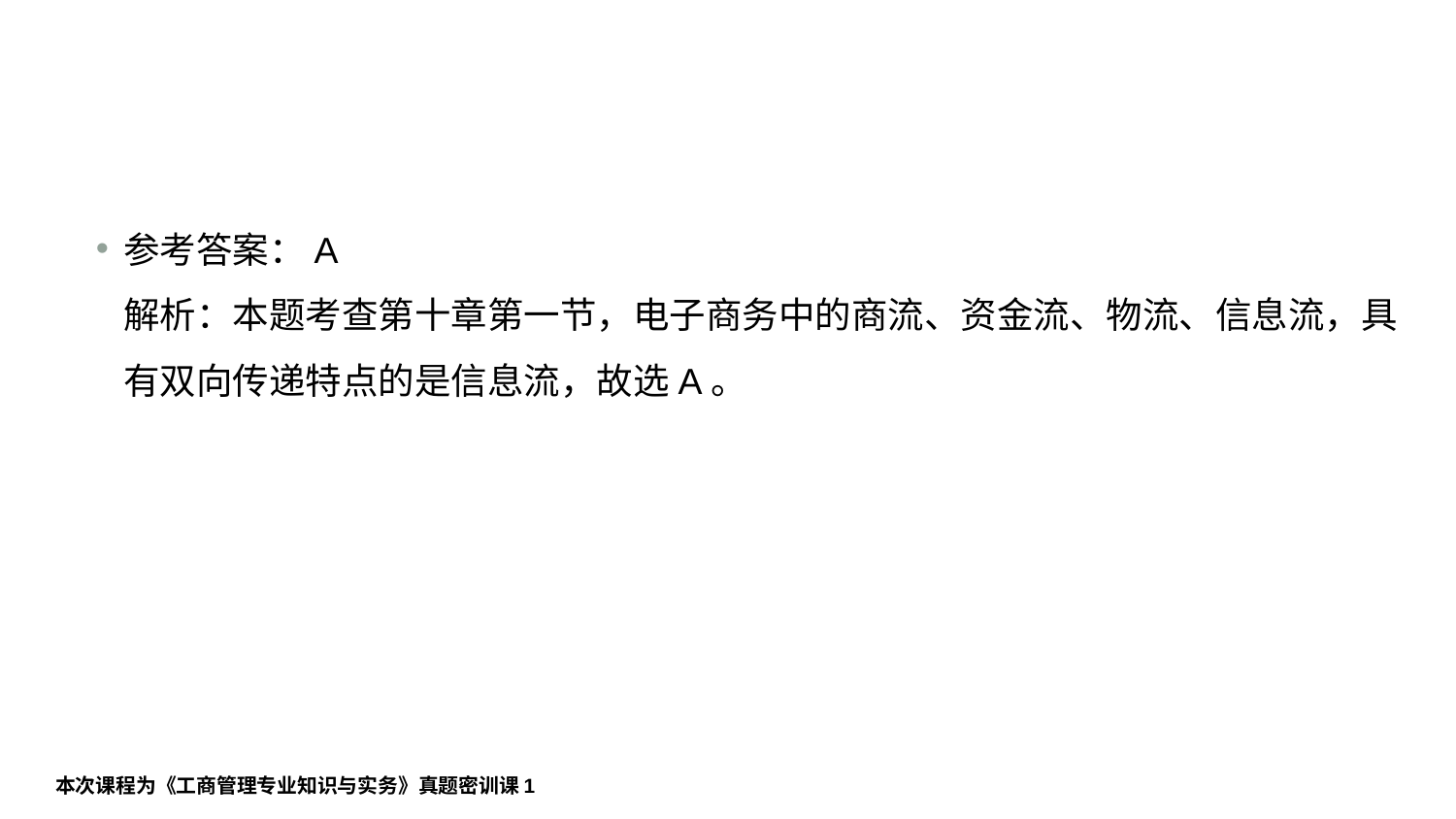

参考答案：A
解析：本题考查第十章第一节，电子商务中的商流、资金流、物流、信息流，具有双向传递特点的是信息流，故选A。